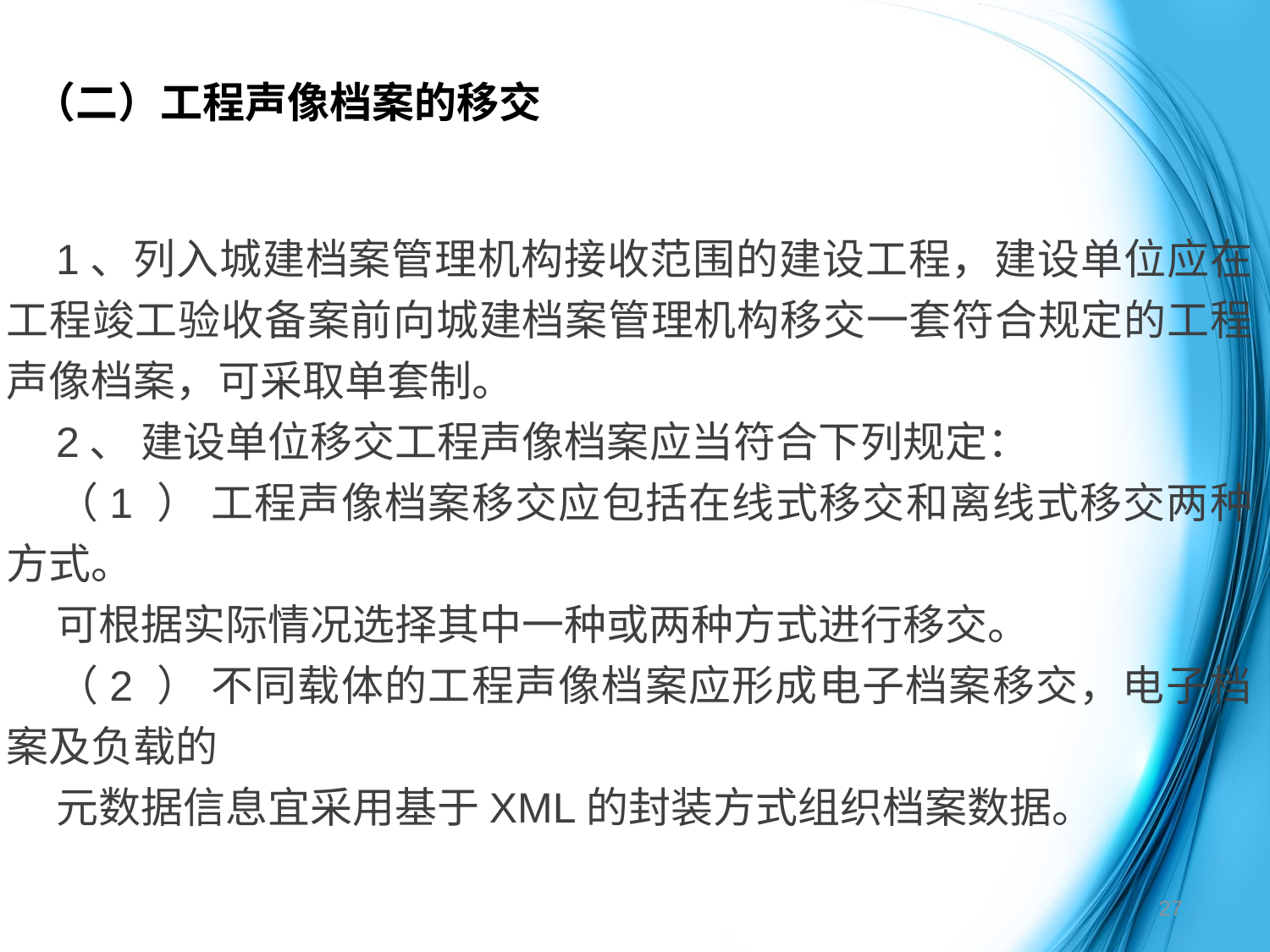

（二）工程声像档案的移交
1、列入城建档案管理机构接收范围的建设工程，建设单位应在工程竣工验收备案前向城建档案管理机构移交一套符合规定的工程声像档案，可采取单套制。
2、 建设单位移交工程声像档案应当符合下列规定：
（1 ） 工程声像档案移交应包括在线式移交和离线式移交两种方式。
可根据实际情况选择其中一种或两种方式进行移交。
（2 ） 不同载体的工程声像档案应形成电子档案移交，电子档案及负载的
元数据信息宜采用基于XML的封装方式组织档案数据。
27